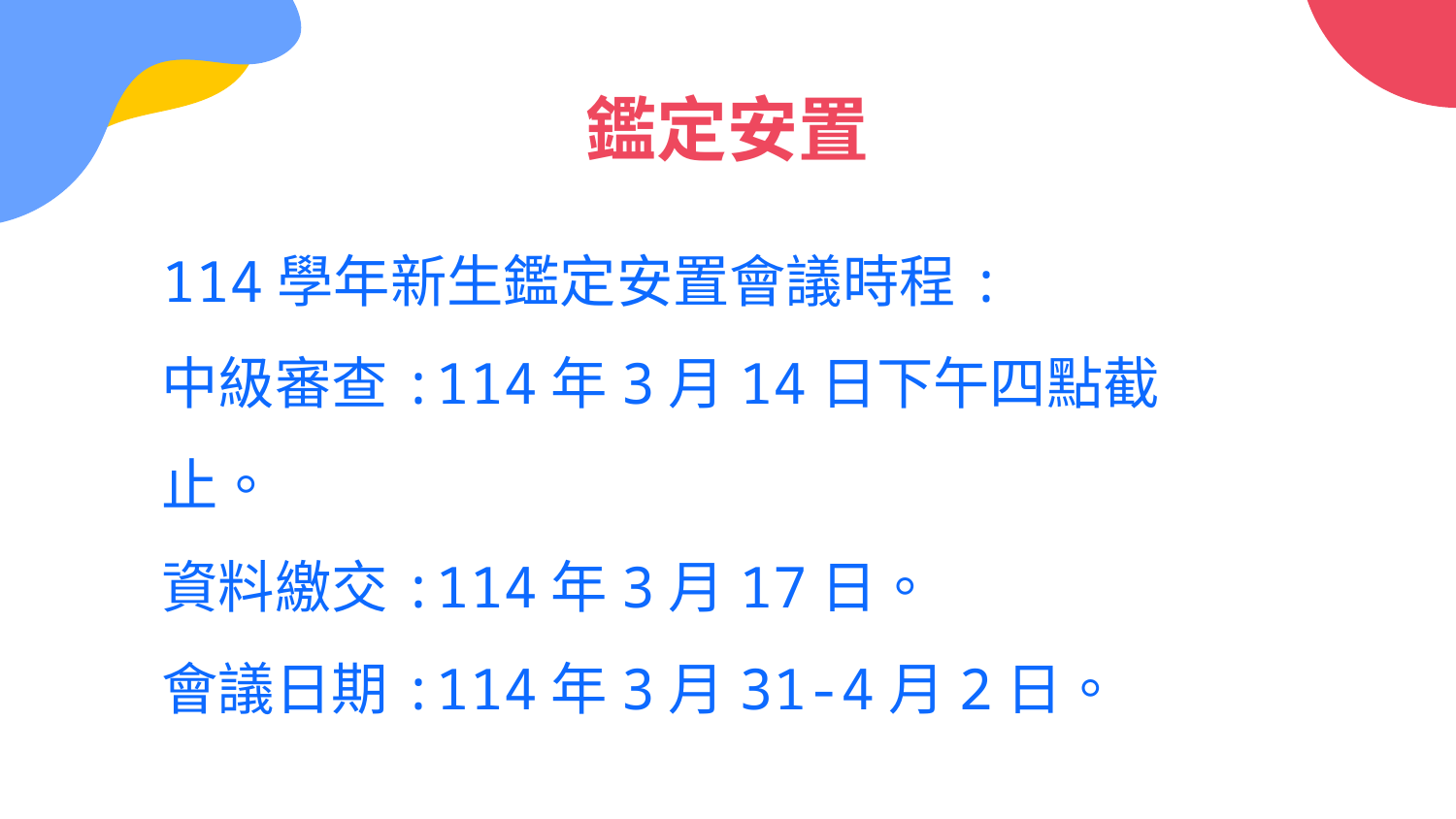

# 鑑定安置
114學年新生鑑定安置會議時程:
中級審查:114年3月14日下午四點截止。
資料繳交:114年3月17日。
會議日期:114年3月31-4月2日。